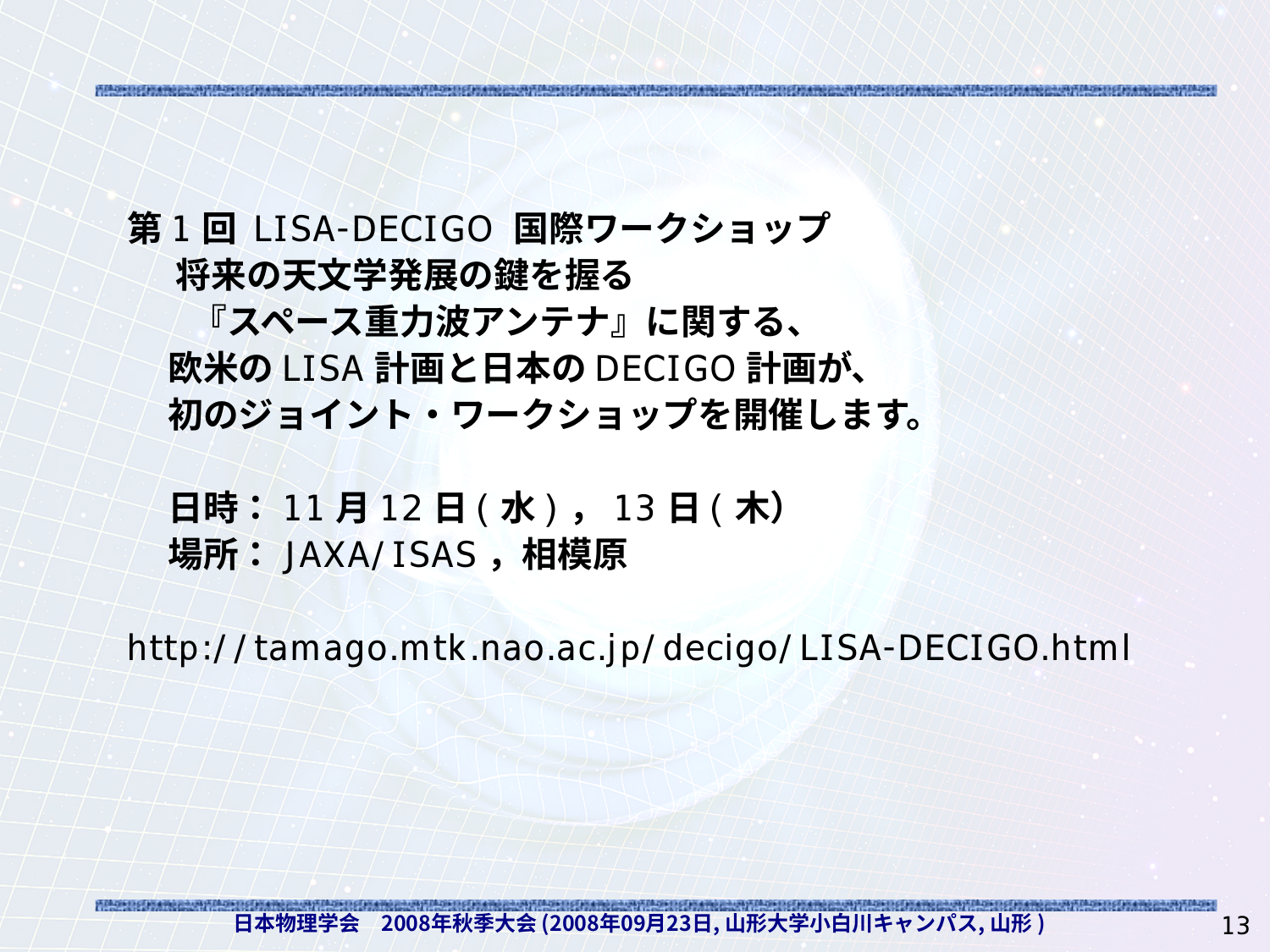

#
第1回 LISA-DECIGO 国際ワークショップ
     将来の天文学発展の鍵を握る
       『スペース重力波アンテナ』に関する、
    欧米のLISA計画と日本のDECIGO計画が、
    初のジョイント・ワークショップを開催します。

    日時：11月12日(水)，13日(木）
    場所：JAXA/ISAS，相模原

http://tamago.mtk.nao.ac.jp/decigo/LISA-DECIGO.html

日本物理学会　2008年秋季大会 (2008年09月23日, 山形大学小白川キャンパス, 山形 )
13